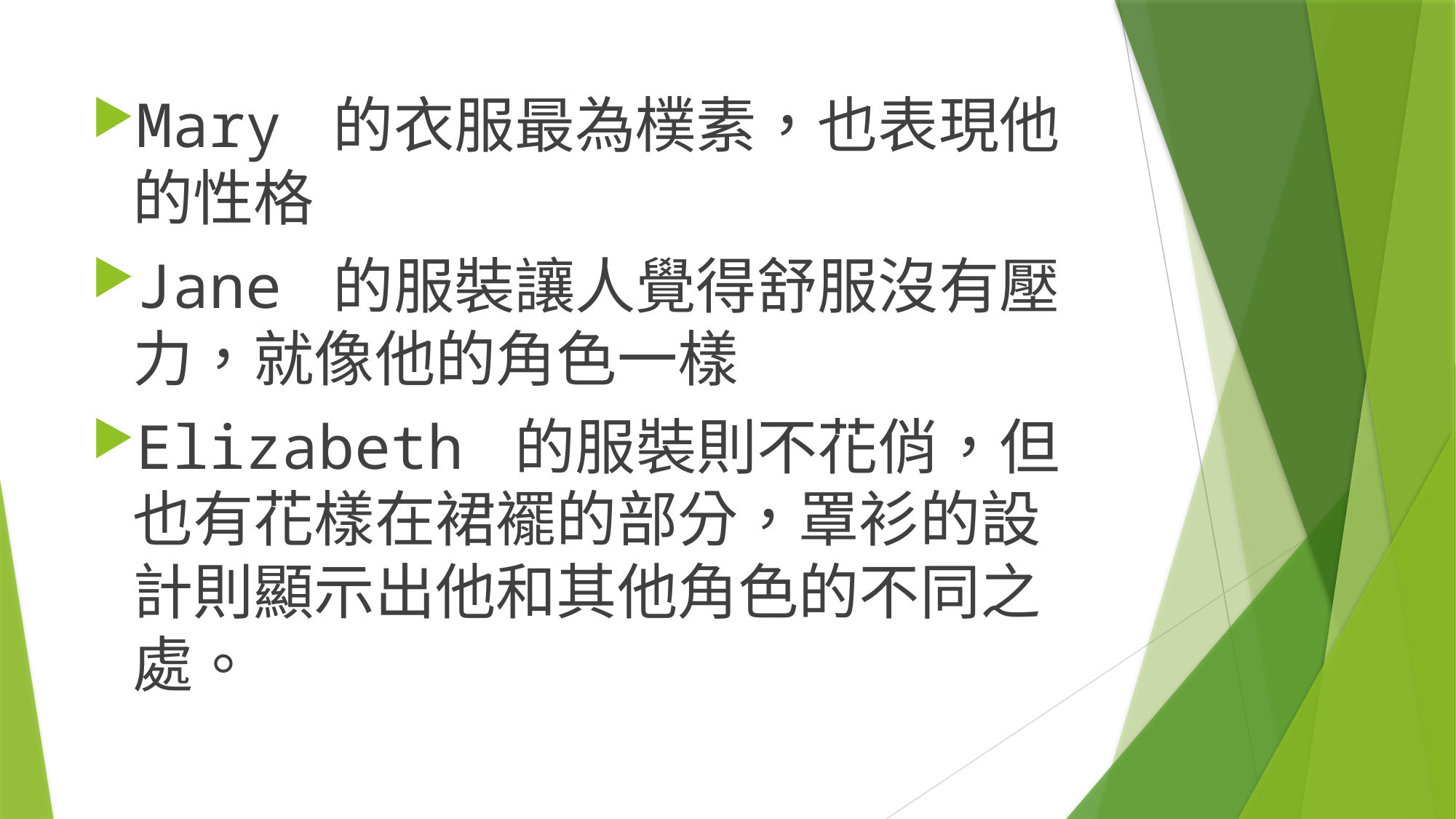

#
Mary 的衣服最為樸素，也表現他的性格
Jane 的服裝讓人覺得舒服沒有壓力，就像他的角色一樣
Elizabeth 的服裝則不花俏，但也有花樣在裙襬的部分，罩衫的設計則顯示出他和其他角色的不同之處。